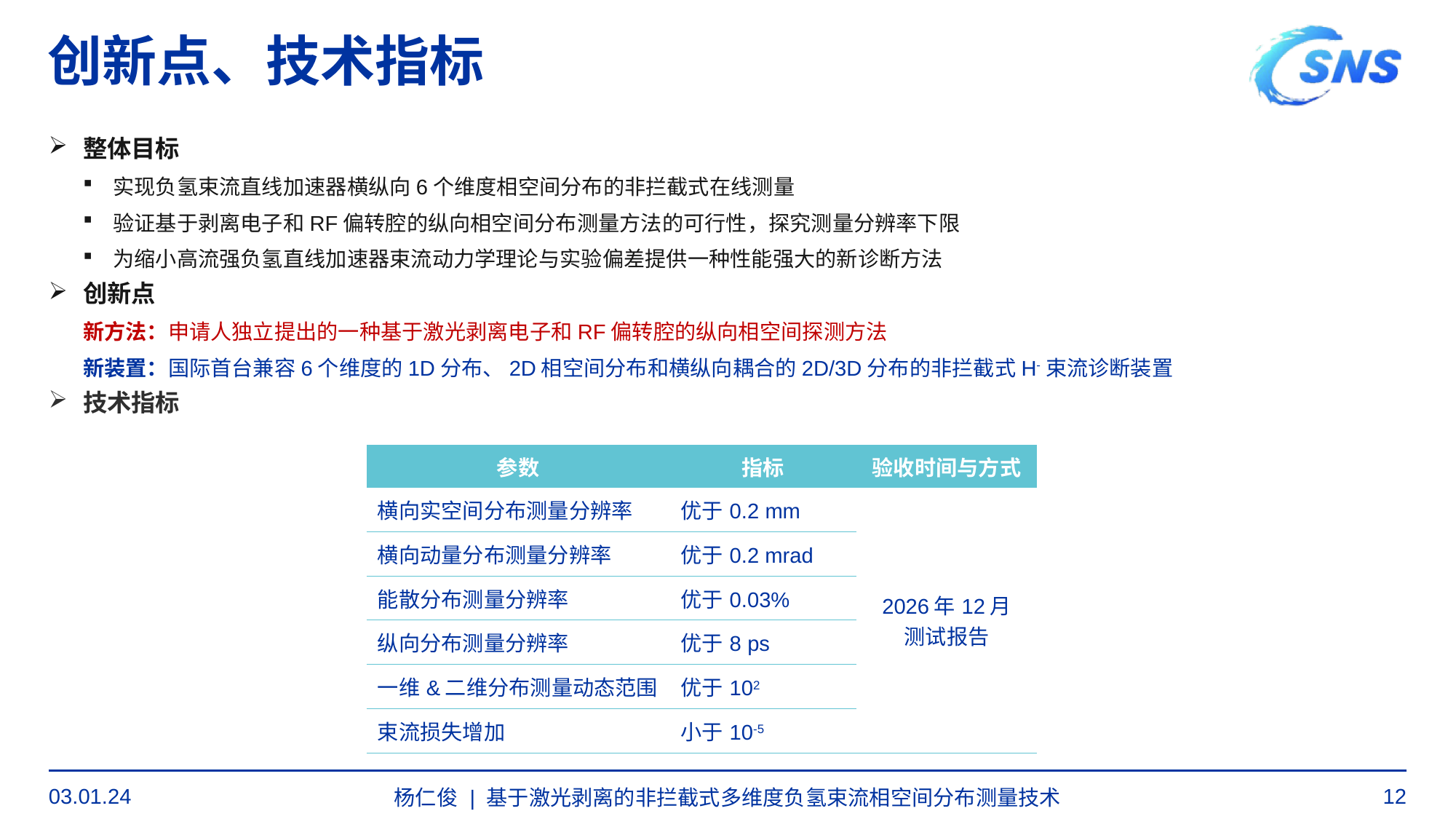

# 创新点、技术指标
整体目标
实现负氢束流直线加速器横纵向6个维度相空间分布的非拦截式在线测量
验证基于剥离电子和RF偏转腔的纵向相空间分布测量方法的可行性，探究测量分辨率下限
为缩小高流强负氢直线加速器束流动力学理论与实验偏差提供一种性能强大的新诊断方法
创新点
新方法：申请人独立提出的一种基于激光剥离电子和RF偏转腔的纵向相空间探测方法
新装置：国际首台兼容6个维度的1D分布、2D相空间分布和横纵向耦合的2D/3D分布的非拦截式H-束流诊断装置
技术指标

| 参数 | 指标 | 验收时间与方式 |
| --- | --- | --- |
| 横向实空间分布测量分辨率 | 优于0.2 mm | 2026年12月 测试报告 |
| 横向动量分布测量分辨率 | 优于0.2 mrad |  |
| 能散分布测量分辨率 | 优于0.03% |  |
| 纵向分布测量分辨率 | 优于8 ps |  |
| 一维&二维分布测量动态范围 | 优于102 |  |
| 束流损失增加 | 小于10-5 |  |
03.01.24
12
杨仁俊 | 基于激光剥离的非拦截式多维度负氢束流相空间分布测量技术